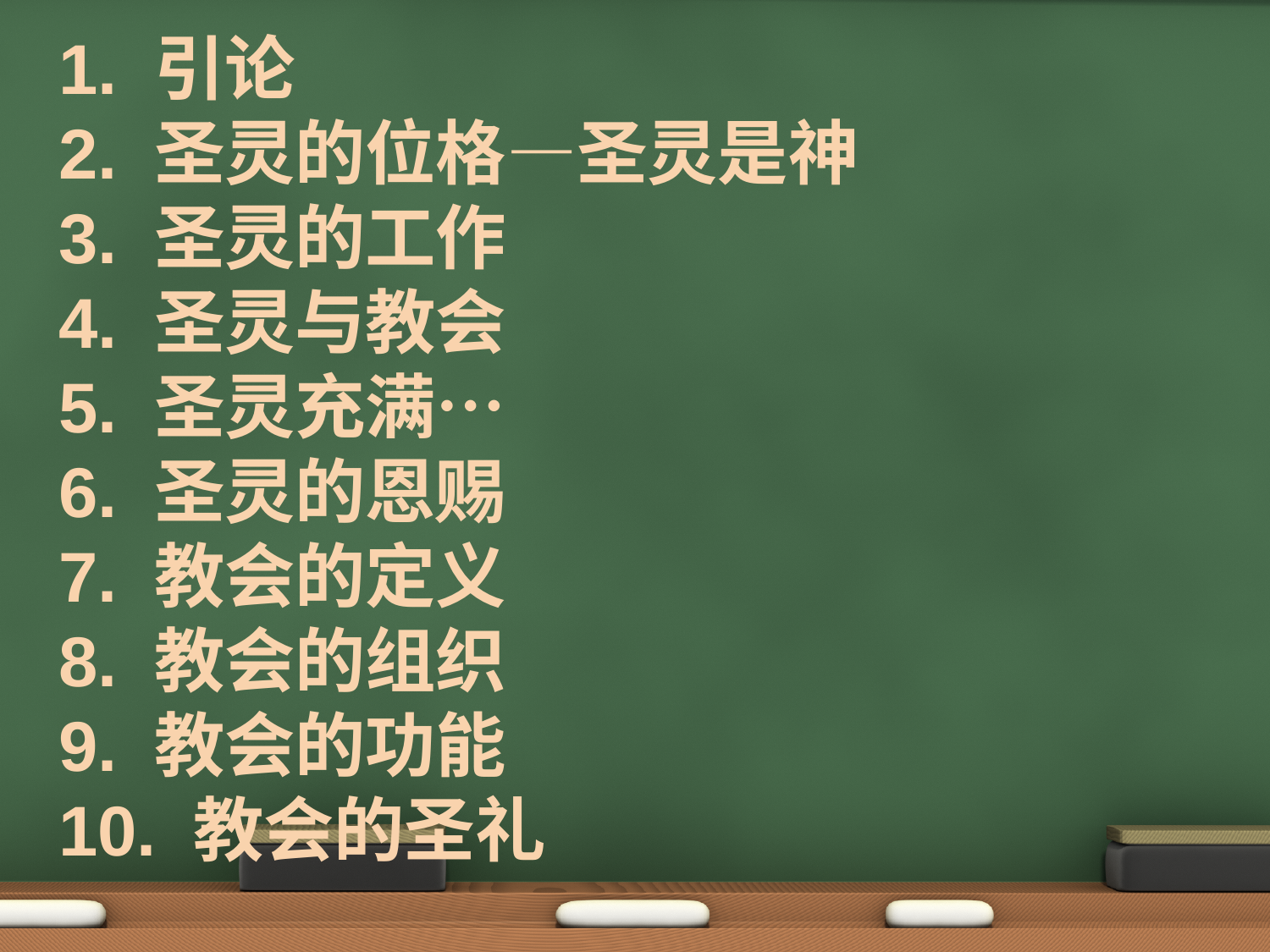

1. 引论
2. 圣灵的位格—圣灵是神
3. 圣灵的工作
4. 圣灵与教会
5. 圣灵充满…
6. 圣灵的恩赐
7. 教会的定义
8. 教会的组织
9. 教会的功能
10. 教会的圣礼